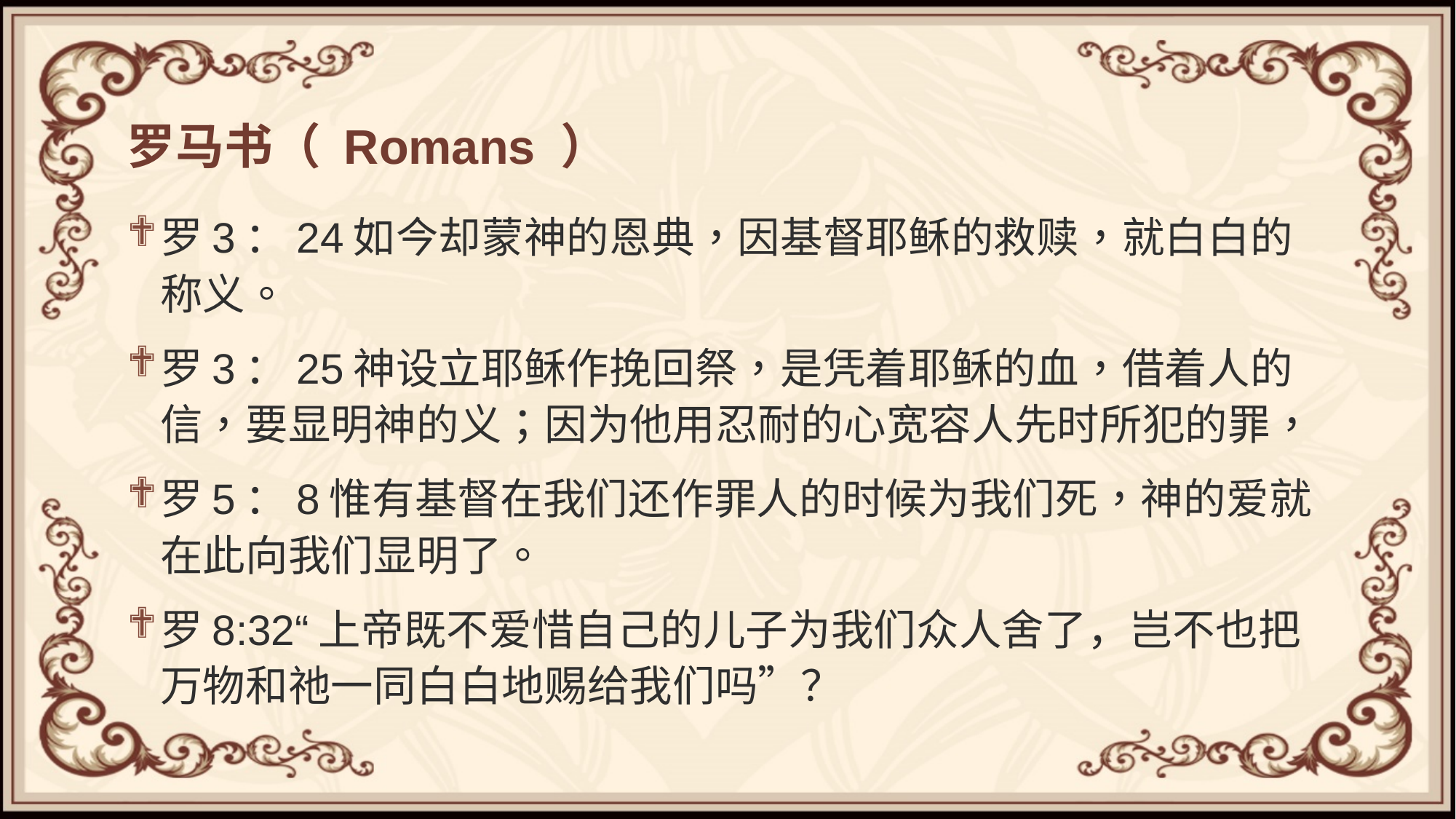

# 罗马书（ Romans ）
罗3：24如今却蒙神的恩典，因基督耶稣的救赎，就白白的称义。
罗3：25神设立耶稣作挽回祭，是凭着耶稣的血，借着人的信，要显明神的义；因为他用忍耐的心宽容人先时所犯的罪，
罗5：8惟有基督在我们还作罪人的时候为我们死，神的爱就在此向我们显明了。
罗8:32“上帝既不爱惜自己的儿子为我们众人舍了，岂不也把万物和祂一同白白地赐给我们吗”？